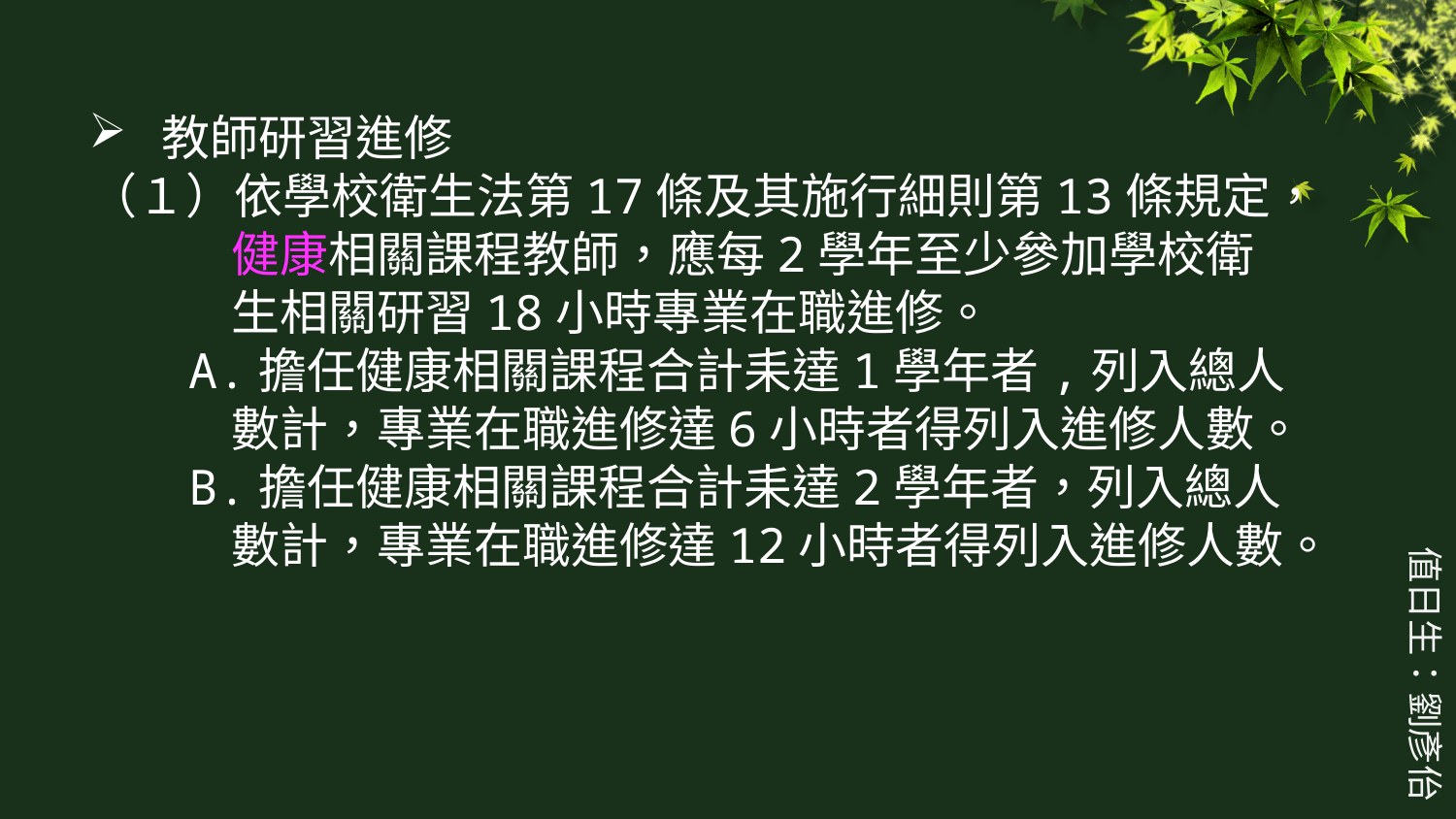

教師研習進修
（１）依學校衛生法第17條及其施行細則第13條規定，健康相關課程教師，應每2學年至少參加學校衛生相關研習18小時專業在職進修。
A.擔任健康相關課程合計耒達1學年者,列入總人數計，專業在職進修達6小時者得列入進修人數。
B.擔任健康相關課程合計耒達2學年者，列入總人數計，專業在職進修達12小時者得列入進修人數。
值日生：劉彥佁